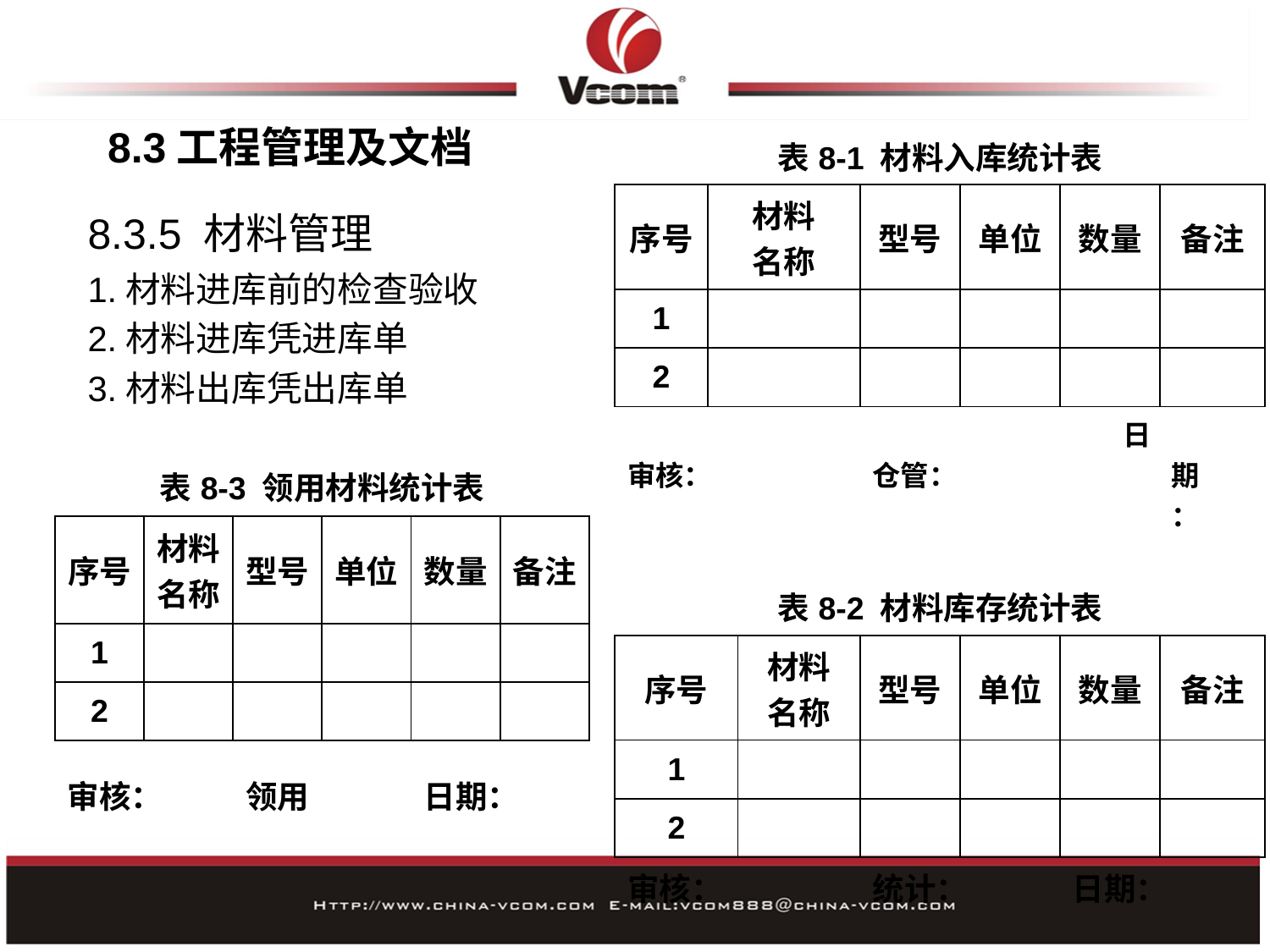

8.3工程管理及文档
| 表8-1 材料入库统计表 |  |  |  |  |  |  |  |
| --- | --- | --- | --- | --- | --- | --- | --- |
| 序号 | 材料 名称 |  | 型号 | 单位 | 数量 |  | 备注 |
| 1 |  |  |  |  |  |  |  |
| 2 |  |  |  |  |  |  |  |
| 审核： |  |  | 仓管： |  |  | 日期： |  |
| 表8-2 材料库存统计表 |  |  |  |  |  |  |  |
| 序号 |  | 材料 名称 | 型号 | 单位 | 数量 |  | 备注 |
| 1 |  |  |  |  |  |  |  |
| 2 |  |  |  |  |  |  |  |
| 审核： |  |  | 统计： |  | 日期： |  |  |
8.3.5 材料管理
1.材料进库前的检查验收
2.材料进库凭进库单
3.材料出库凭出库单
| 表8-3 领用材料统计表 |  |  |  |  |  |
| --- | --- | --- | --- | --- | --- |
| 序号 | 材料 名称 | 型号 | 单位 | 数量 | 备注 |
| 1 |  |  |  |  |  |
| 2 |  |  |  |  |  |
| 审核： |  | 领用 |  | 日期： |  |